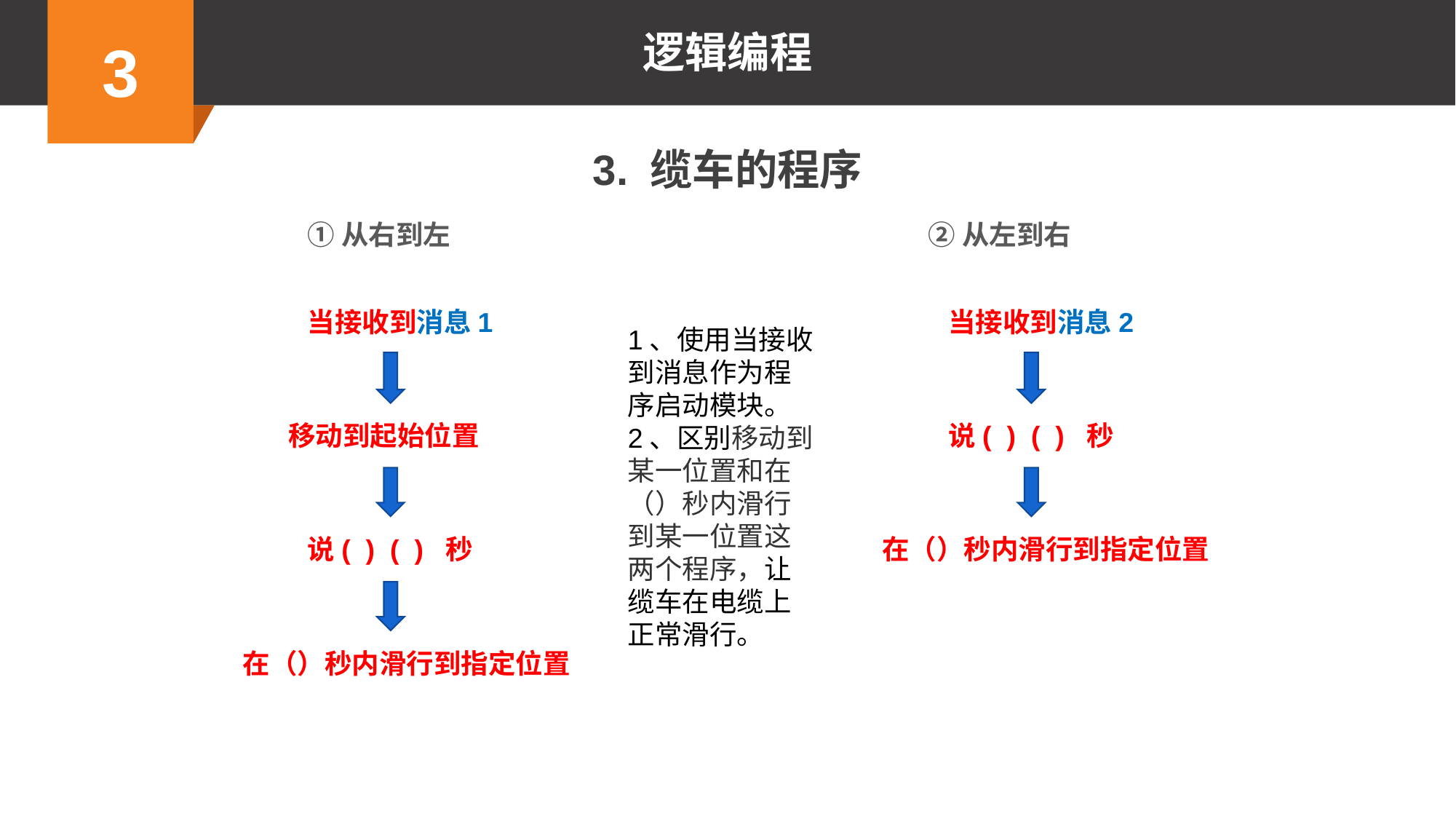

3. 缆车的程序
①从右到左
②从左到右
当接收到消息1
当接收到消息2
1、使用当接收到消息作为程序启动模块。
2、区别移动到某一位置和在（）秒内滑行到某一位置这两个程序，让缆车在电缆上正常滑行。

移动到起始位置
说(  )  (  )  秒

说(  )  (  )  秒
在（）秒内滑行到指定位置

在（）秒内滑行到指定位置